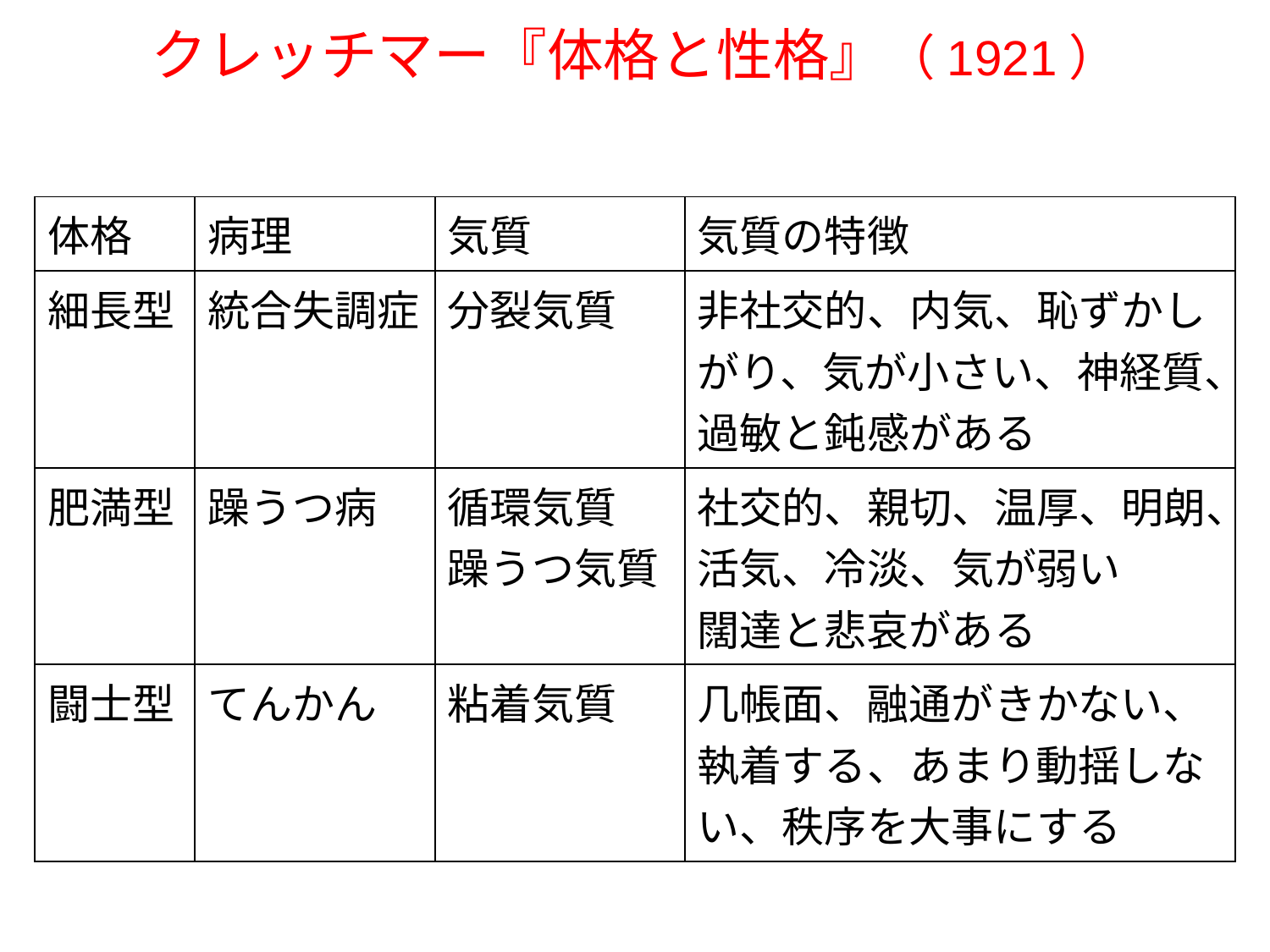

# クレッチマー『体格と性格』（1921）
| 体格 | 病理 | 気質 | 気質の特徴 |
| --- | --- | --- | --- |
| 細長型 | 統合失調症 | 分裂気質 | 非社交的、内気、恥ずかしがり、気が小さい、神経質、 過敏と鈍感がある |
| 肥満型 | 躁うつ病 | 循環気質 躁うつ気質 | 社交的、親切、温厚、明朗、活気、冷淡、気が弱い 闊達と悲哀がある |
| 闘士型 | てんかん | 粘着気質 | 几帳面、融通がきかない、執着する、あまり動揺しない、秩序を大事にする |